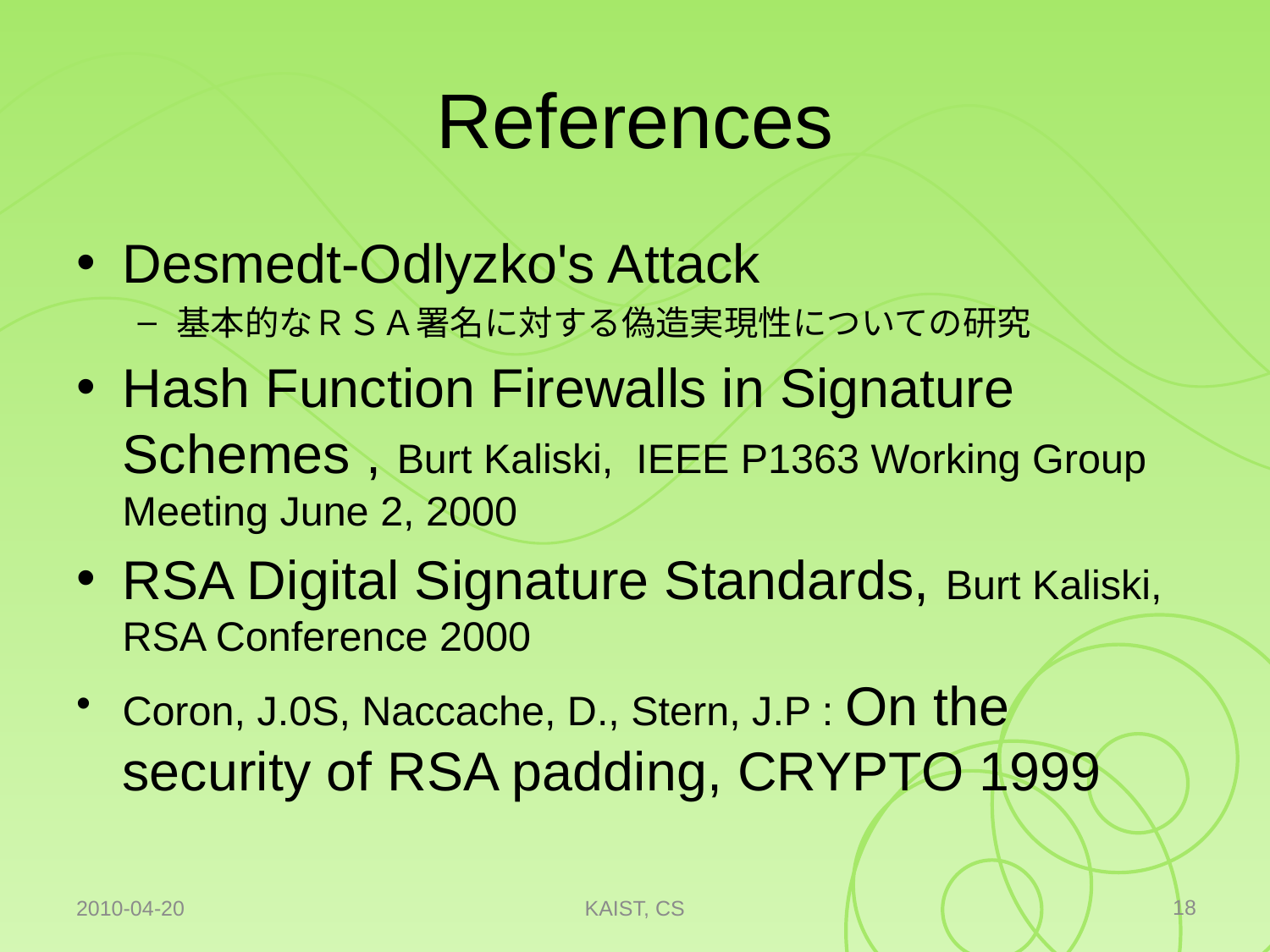

# References
Desmedt-Odlyzko's Attack
基本的なＲＳＡ署名に対する偽造実現性についての研究
Hash Function Firewalls in Signature Schemes , Burt Kaliski,  IEEE P1363 Working Group Meeting June 2, 2000
RSA Digital Signature Standards, Burt Kaliski,
RSA Conference 2000
Coron, J.0S, Naccache, D., Stern, J.P : On the security of RSA padding, CRYPTO 1999

18
2010-04-20
KAIST, CS